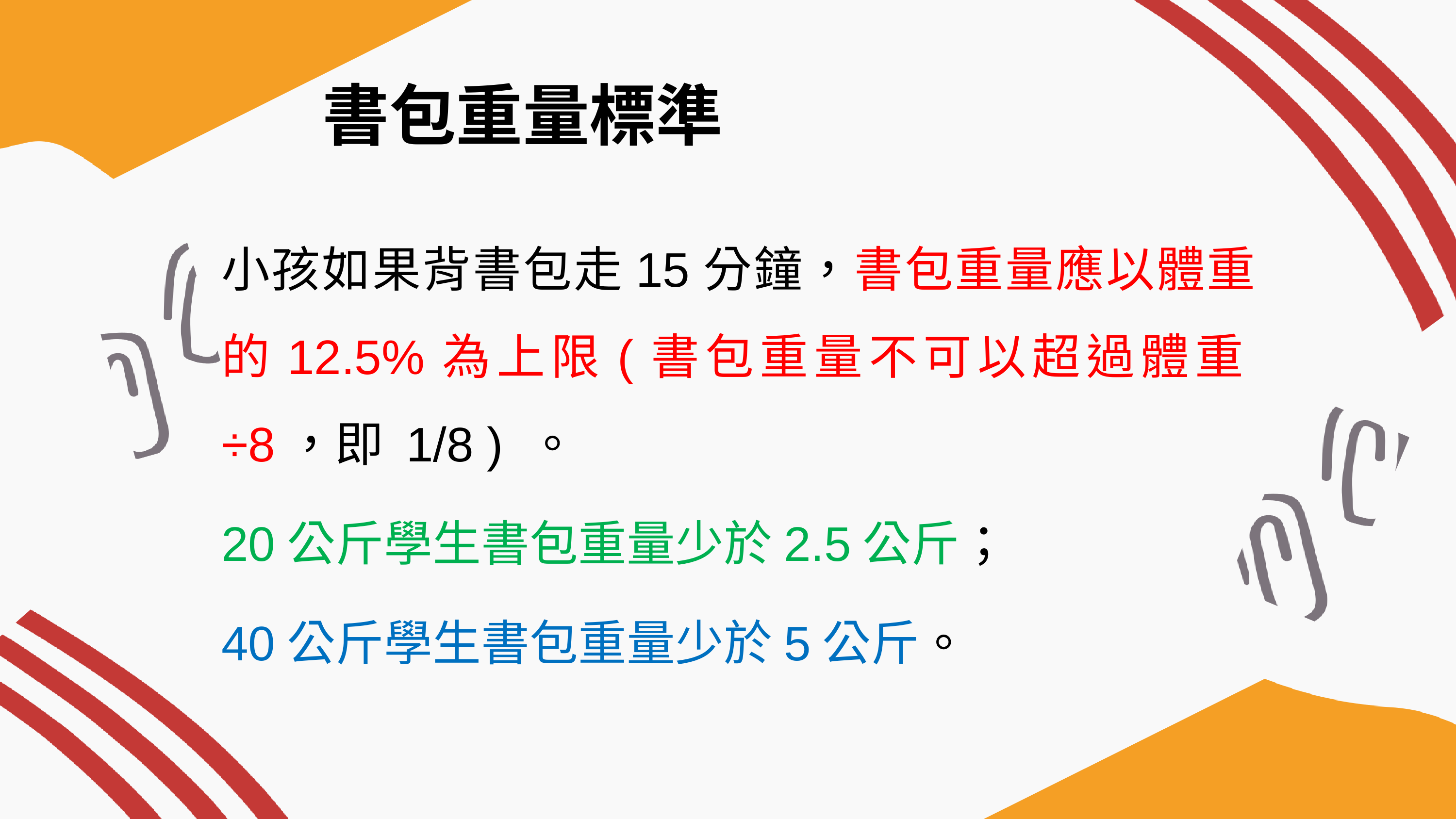

書包重量標準
小孩如果背書包走15分鐘，書包重量應以體重的12.5%為上限(書包重量不可以超過體重÷8，即 1/8 ) 。
20公斤學生書包重量少於2.5公斤；
40公斤學生書包重量少於5公斤。